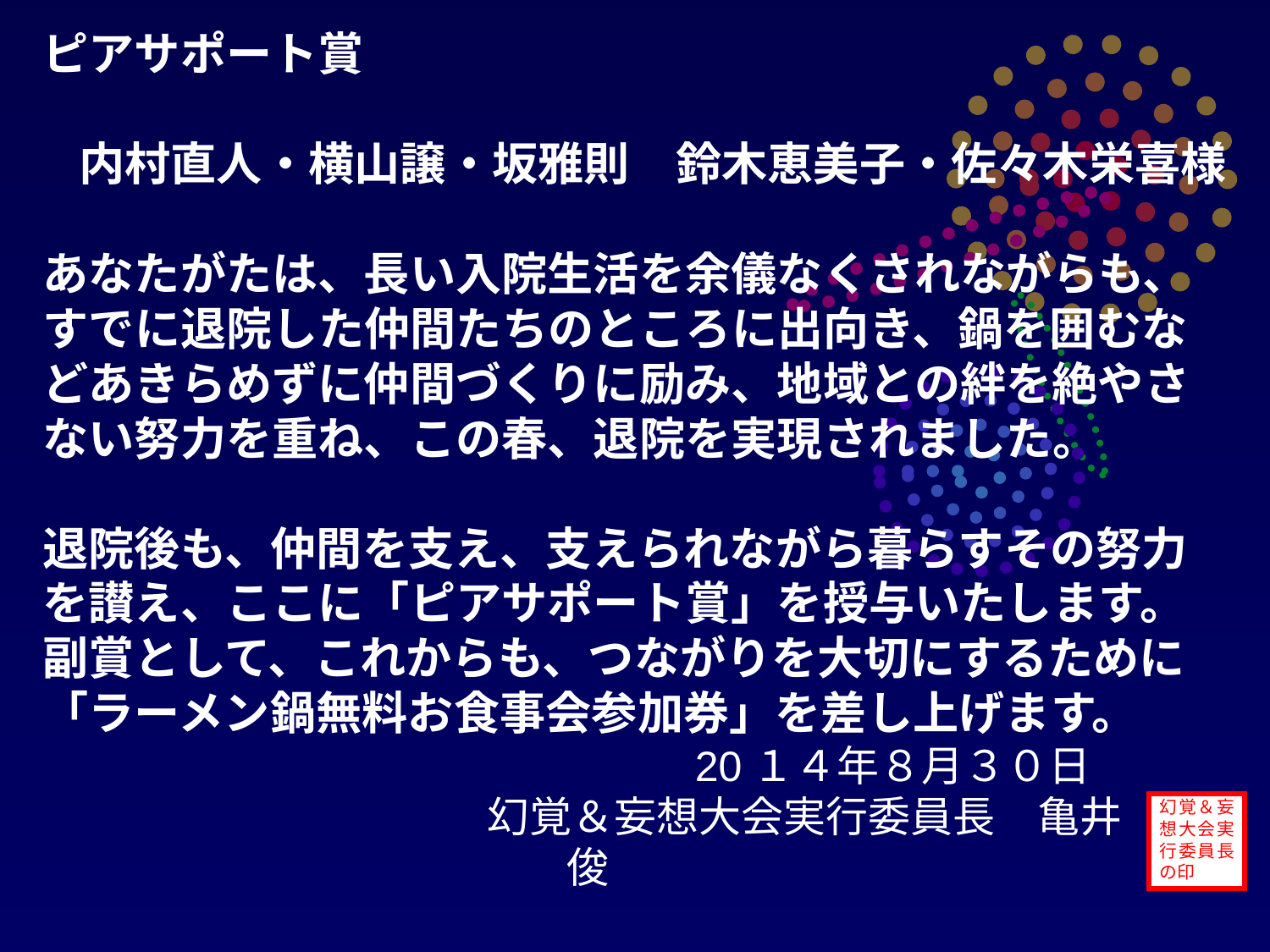

ピアサポート賞

内村直人・横山譲・坂雅則　鈴木恵美子・佐々木栄喜様

あなたがたは、長い入院生活を余儀なくされながらも、すでに退院した仲間たちのところに出向き、鍋を囲むなどあきらめずに仲間づくりに励み、地域との絆を絶やさない努力を重ね、この春、退院を実現されました。

退院後も、仲間を支え、支えられながら暮らすその努力を讃え、ここに「ピアサポート賞」を授与いたします。
副賞として、これからも、つながりを大切にするために「ラーメン鍋無料お食事会参加券」を差し上げます。
20１４年８月３０日
　　　　　　　　　　幻覚＆妄想大会実行委員長　亀井　英俊

幻覚＆妄想大会実行委員長の印